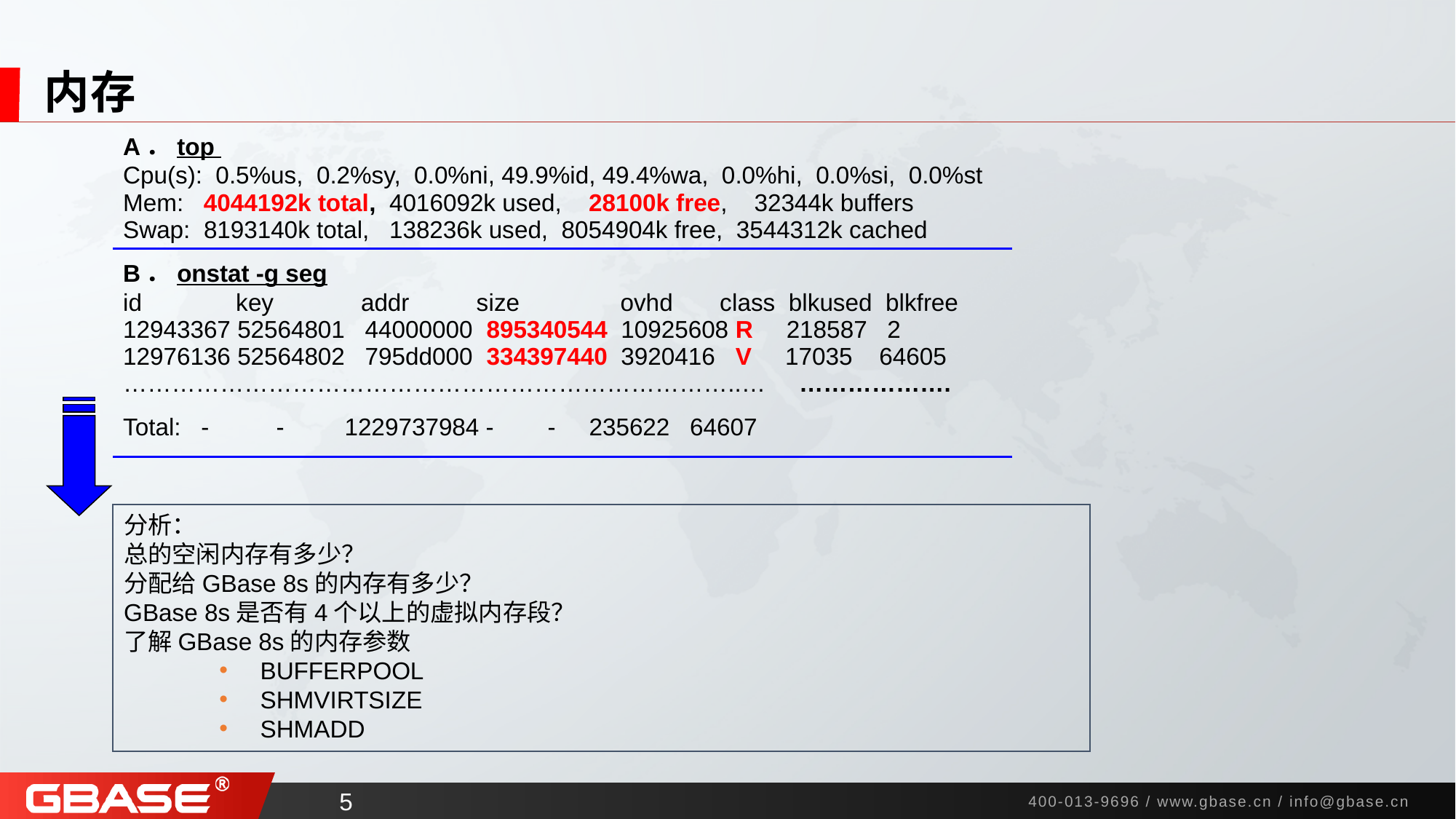

# 内存
| A．top Cpu(s): 0.5%us, 0.2%sy, 0.0%ni, 49.9%id, 49.4%wa, 0.0%hi, 0.0%si, 0.0%st Mem: 4044192k total, 4016092k used, 28100k free, 32344k buffers Swap: 8193140k total, 138236k used, 8054904k free, 3544312k cached |
| --- |
| B．onstat -g seg id key addr size ovhd class blkused blkfree 12943367 52564801 44000000 895340544 10925608 R 218587 2 12976136 52564802 795dd000 334397440 3920416 V 17035 64605 …………………………………………………………………..… ………………. Total: - - 1229737984 - - 235622 64607 |

分析：
总的空闲内存有多少？
分配给GBase 8s的内存有多少？
GBase 8s是否有4个以上的虚拟内存段？
了解GBase 8s的内存参数
 BUFFERPOOL
 SHMVIRTSIZE
 SHMADD